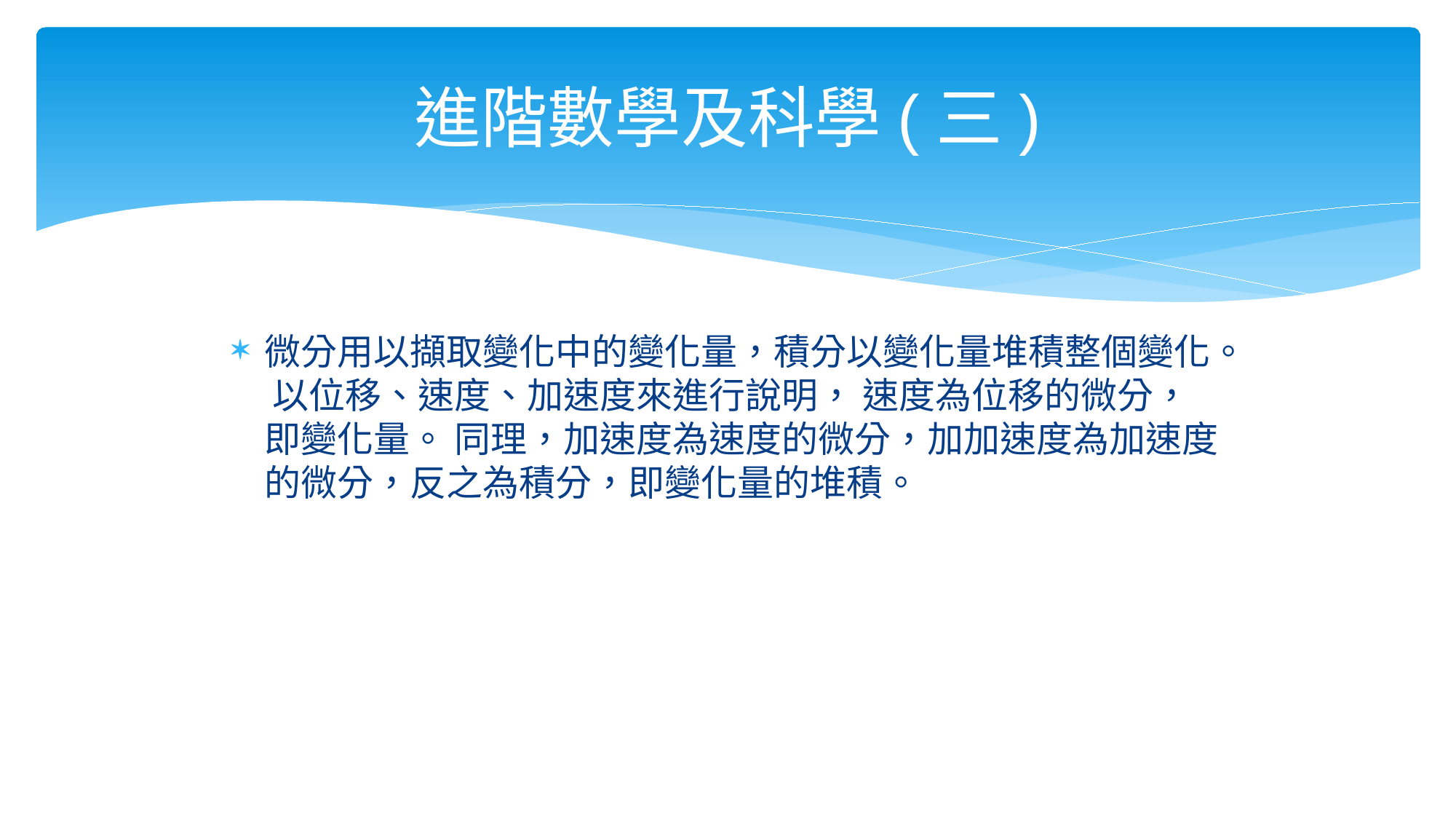

# 進階數學及科學(三)
微分用以擷取變化中的變化量，積分以變化量堆積整個變化。 以位移、速度、加速度來進行說明， 速度為位移的微分，即變化量。 同理，加速度為速度的微分，加加速度為加速度的微分，反之為積分，即變化量的堆積。